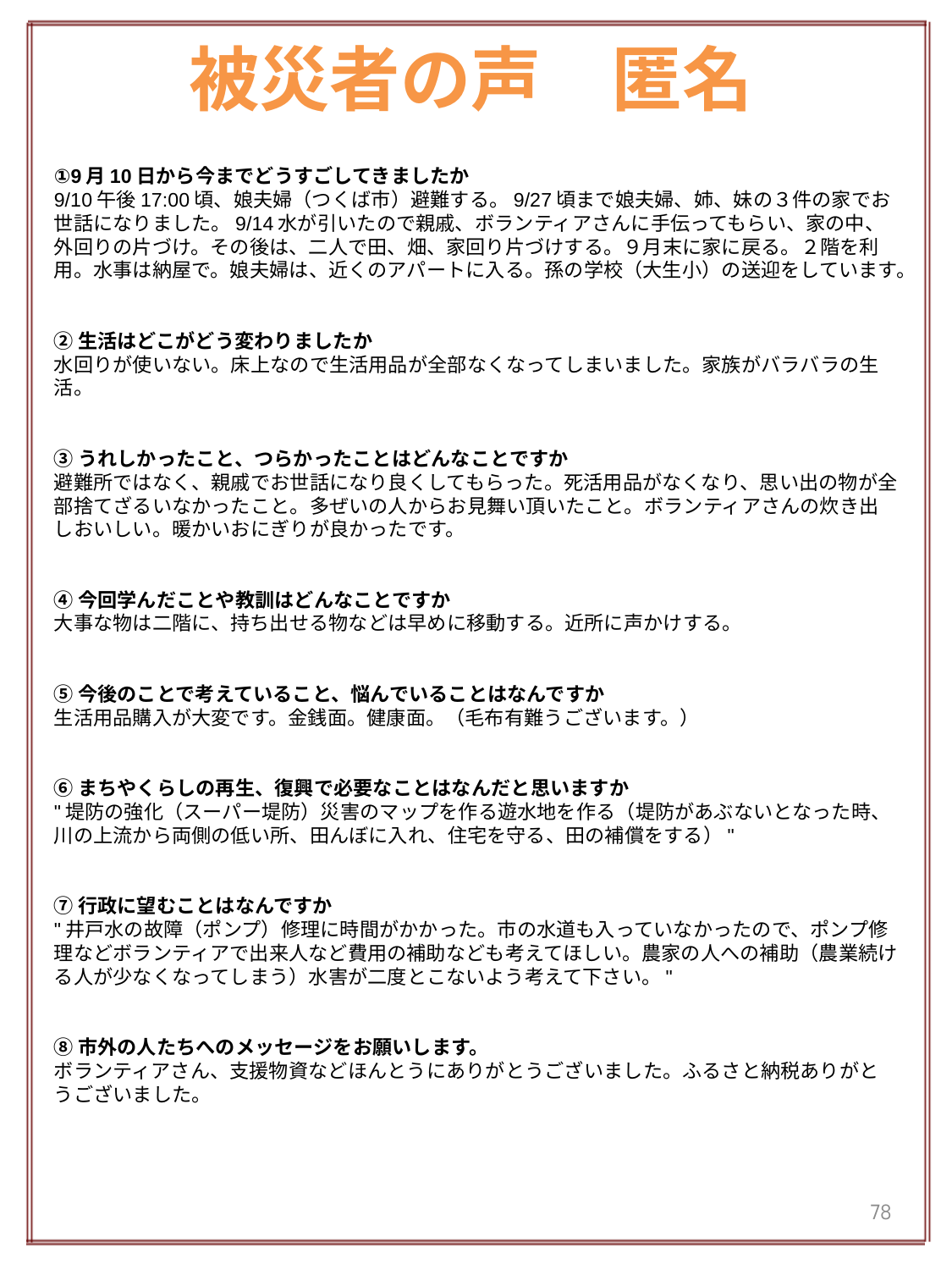

# 被災者の声　匿名
①9月10日から今までどうすごしてきましたか
9/10午後17:00頃、娘夫婦（つくば市）避難する。9/27頃まで娘夫婦、姉、妹の３件の家でお世話になりました。9/14水が引いたので親戚、ボランティアさんに手伝ってもらい、家の中、外回りの片づけ。その後は、二人で田、畑、家回り片づけする。９月末に家に戻る。２階を利用。水事は納屋で。娘夫婦は、近くのアパートに入る。孫の学校（大生小）の送迎をしています。

②生活はどこがどう変わりましたか
水回りが使いない。床上なので生活用品が全部なくなってしまいました。家族がバラバラの生活。

③うれしかったこと、つらかったことはどんなことですか
避難所ではなく、親戚でお世話になり良くしてもらった。死活用品がなくなり、思い出の物が全部捨てざるいなかったこと。多ぜいの人からお見舞い頂いたこと。ボランティアさんの炊き出しおいしい。暖かいおにぎりが良かったです。

④今回学んだことや教訓はどんなことですか
大事な物は二階に、持ち出せる物などは早めに移動する。近所に声かけする。

⑤今後のことで考えていること、悩んでいることはなんですか
生活用品購入が大変です。金銭面。健康面。（毛布有難うございます。）

⑥まちやくらしの再生、復興で必要なことはなんだと思いますか
"堤防の強化（スーパー堤防）災害のマップを作る遊水地を作る（堤防があぶないとなった時、川の上流から両側の低い所、田んぼに入れ、住宅を守る、田の補償をする）"

⑦行政に望むことはなんですか
"井戸水の故障（ポンプ）修理に時間がかかった。市の水道も入っていなかったので、ポンプ修理などボランティアで出来人など費用の補助なども考えてほしい。農家の人への補助（農業続ける人が少なくなってしまう）水害が二度とこないよう考えて下さい。"

⑧市外の人たちへのメッセージをお願いします。
ボランティアさん、支援物資などほんとうにありがとうございました。ふるさと納税ありがとうございました。
78